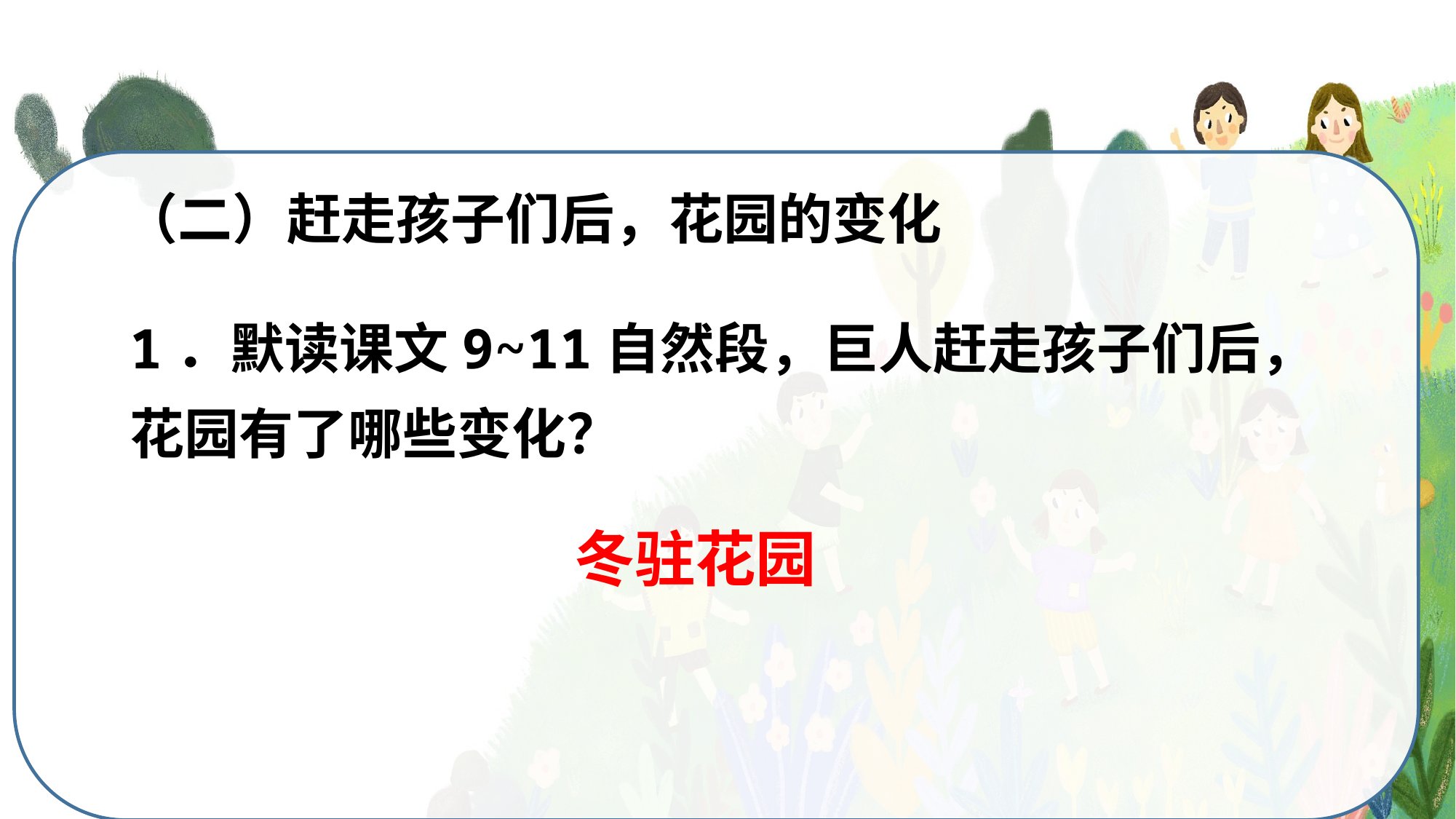

（二）赶走孩子们后，花园的变化
1．默读课文9~11自然段，巨人赶走孩子们后，花园有了哪些变化？
冬驻花园